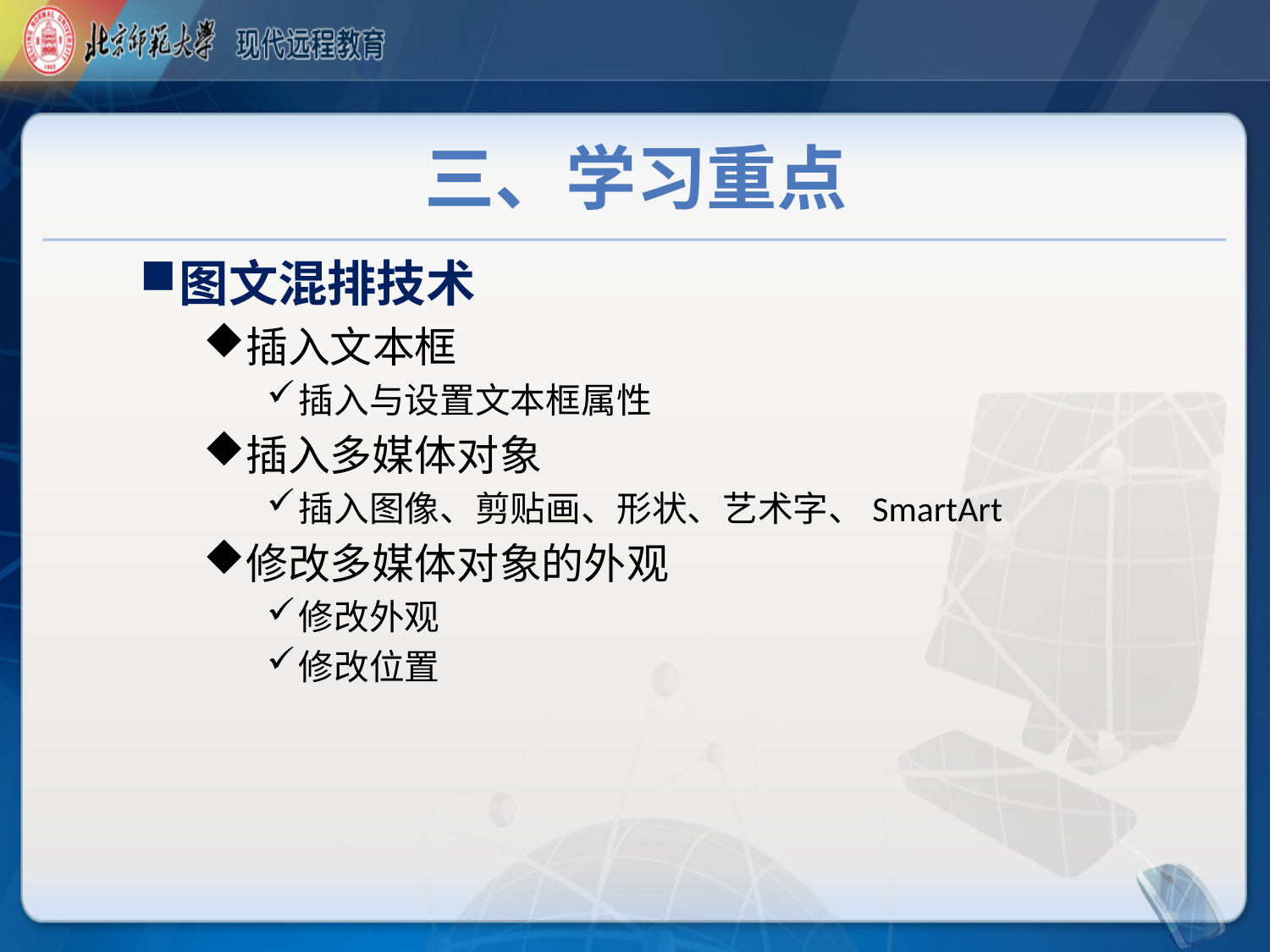

# 三、学习重点
图文混排技术
插入文本框
插入与设置文本框属性
插入多媒体对象
插入图像、剪贴画、形状、艺术字、SmartArt
修改多媒体对象的外观
修改外观
修改位置